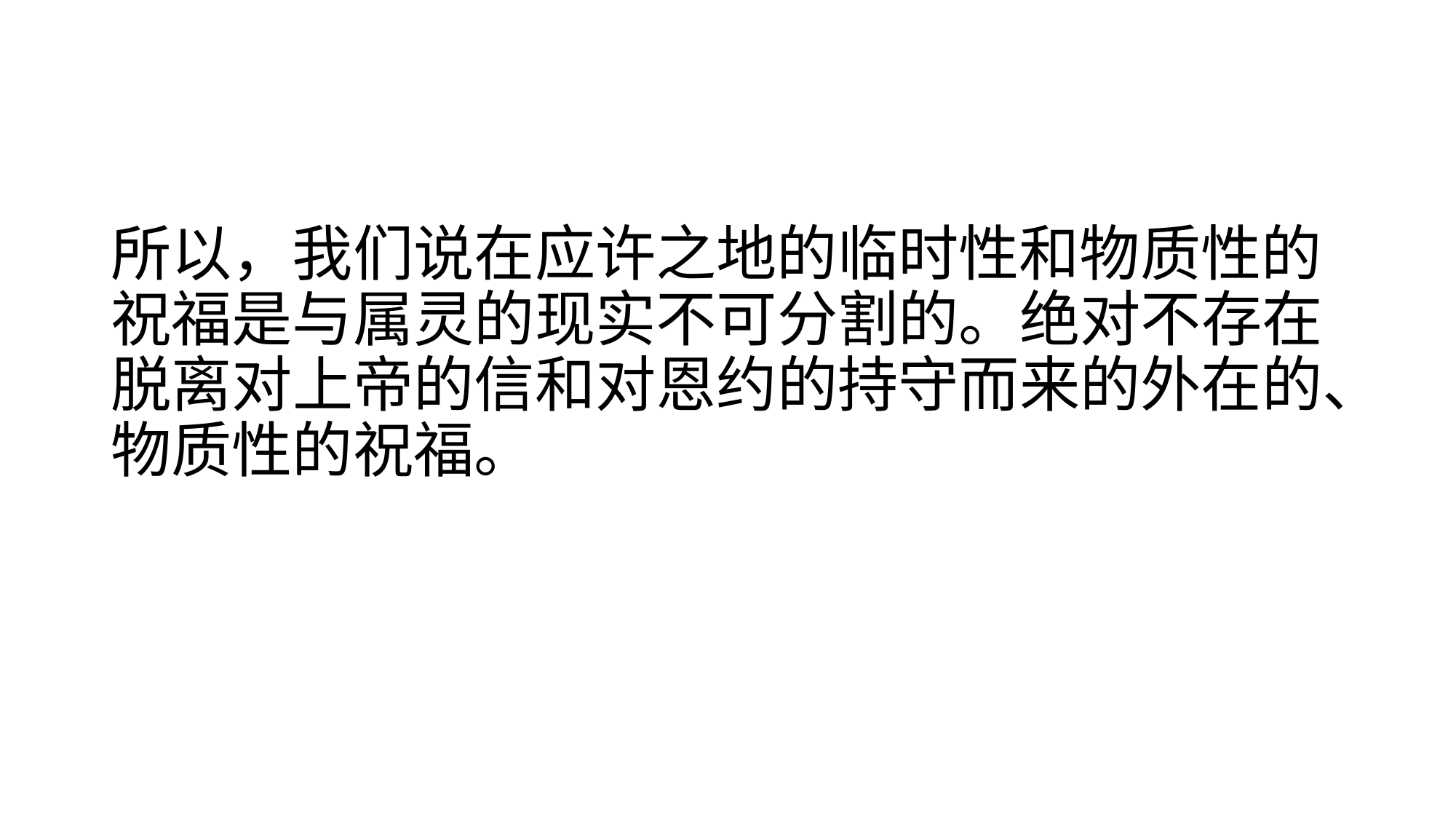

#
所以，我们说在应许之地的临时性和物质性的祝福是与属灵的现实不可分割的。绝对不存在脱离对上帝的信和对恩约的持守而来的外在的、物质性的祝福。